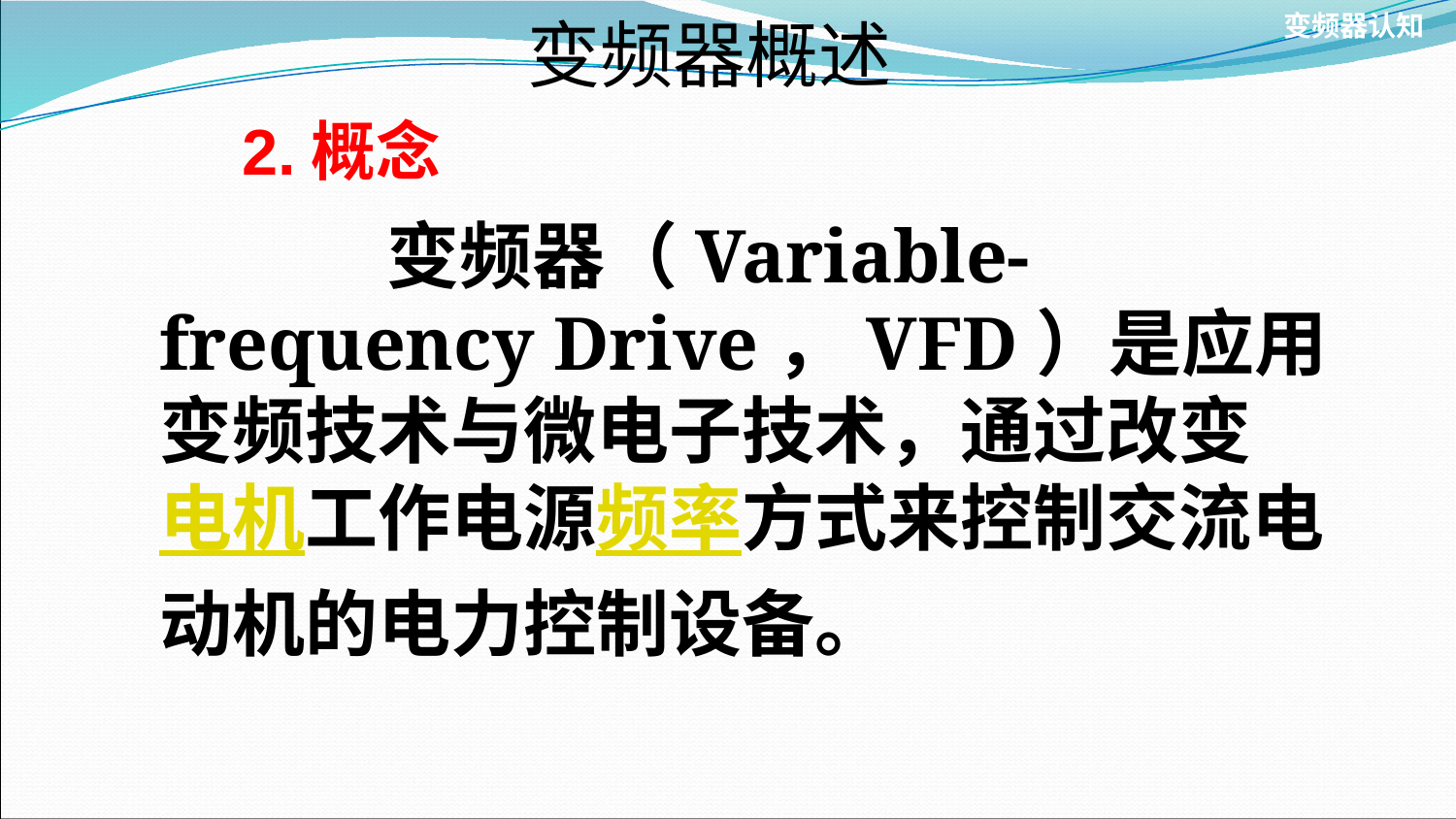

变频器认知
变频器概述
# 2.概念
               变频器（Variable-frequency Drive，VFD）是应用变频技术与微电子技术，通过改变电机工作电源频率方式来控制交流电动机的电力控制设备。